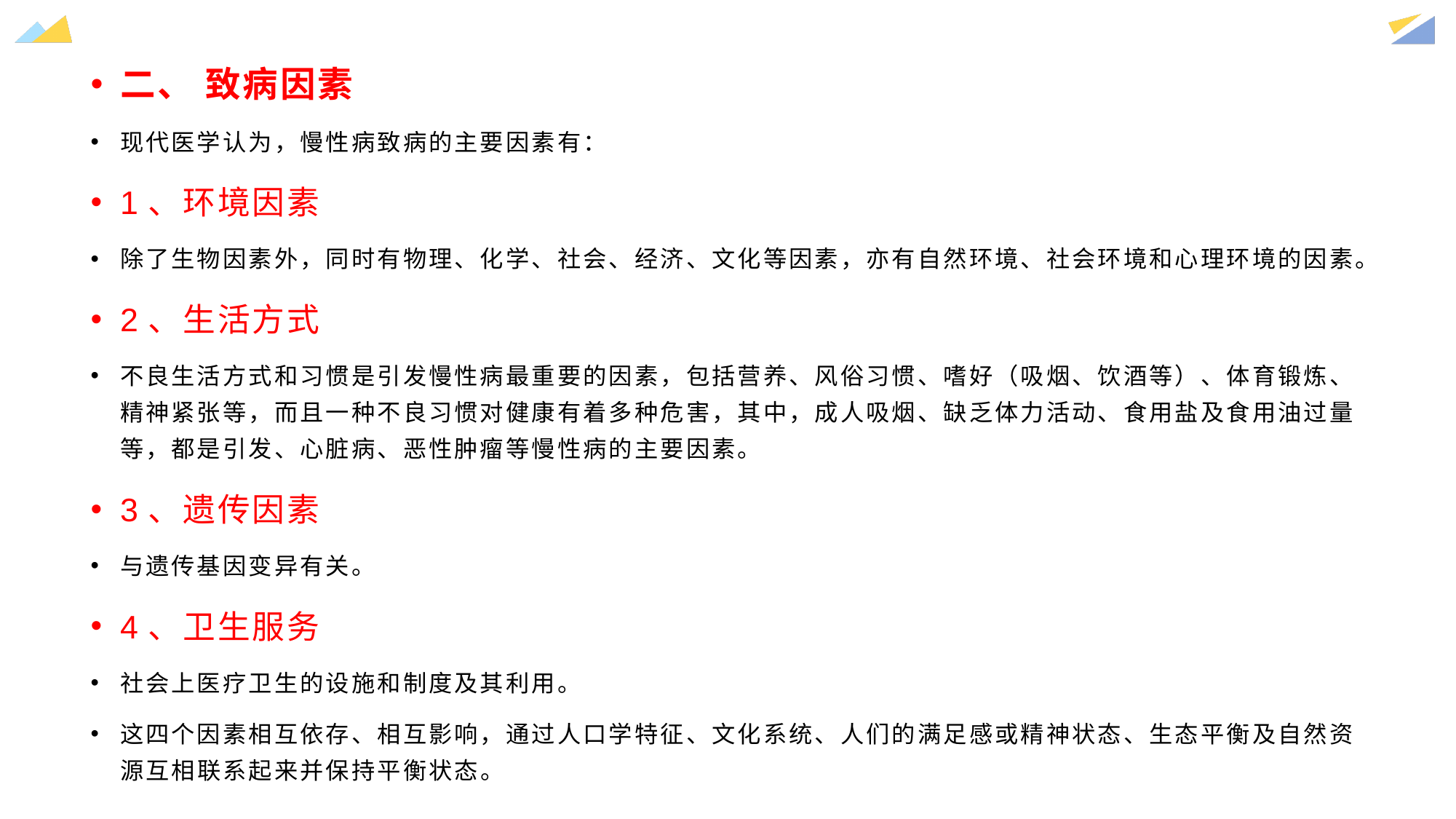

二、 致病因素
现代医学认为，慢性病致病的主要因素有：
1、环境因素
除了生物因素外，同时有物理、化学、社会、经济、文化等因素，亦有自然环境、社会环境和心理环境的因素。
2、生活方式
不良生活方式和习惯是引发慢性病最重要的因素，包括营养、风俗习惯、嗜好（吸烟、饮酒等）、体育锻炼、精神紧张等，而且一种不良习惯对健康有着多种危害，其中，成人吸烟、缺乏体力活动、食用盐及食用油过量等，都是引发、心脏病、恶性肿瘤等慢性病的主要因素。
3、遗传因素
与遗传基因变异有关。
4、卫生服务
社会上医疗卫生的设施和制度及其利用。
这四个因素相互依存、相互影响，通过人口学特征、文化系统、人们的满足感或精神状态、生态平衡及自然资源互相联系起来并保持平衡状态。